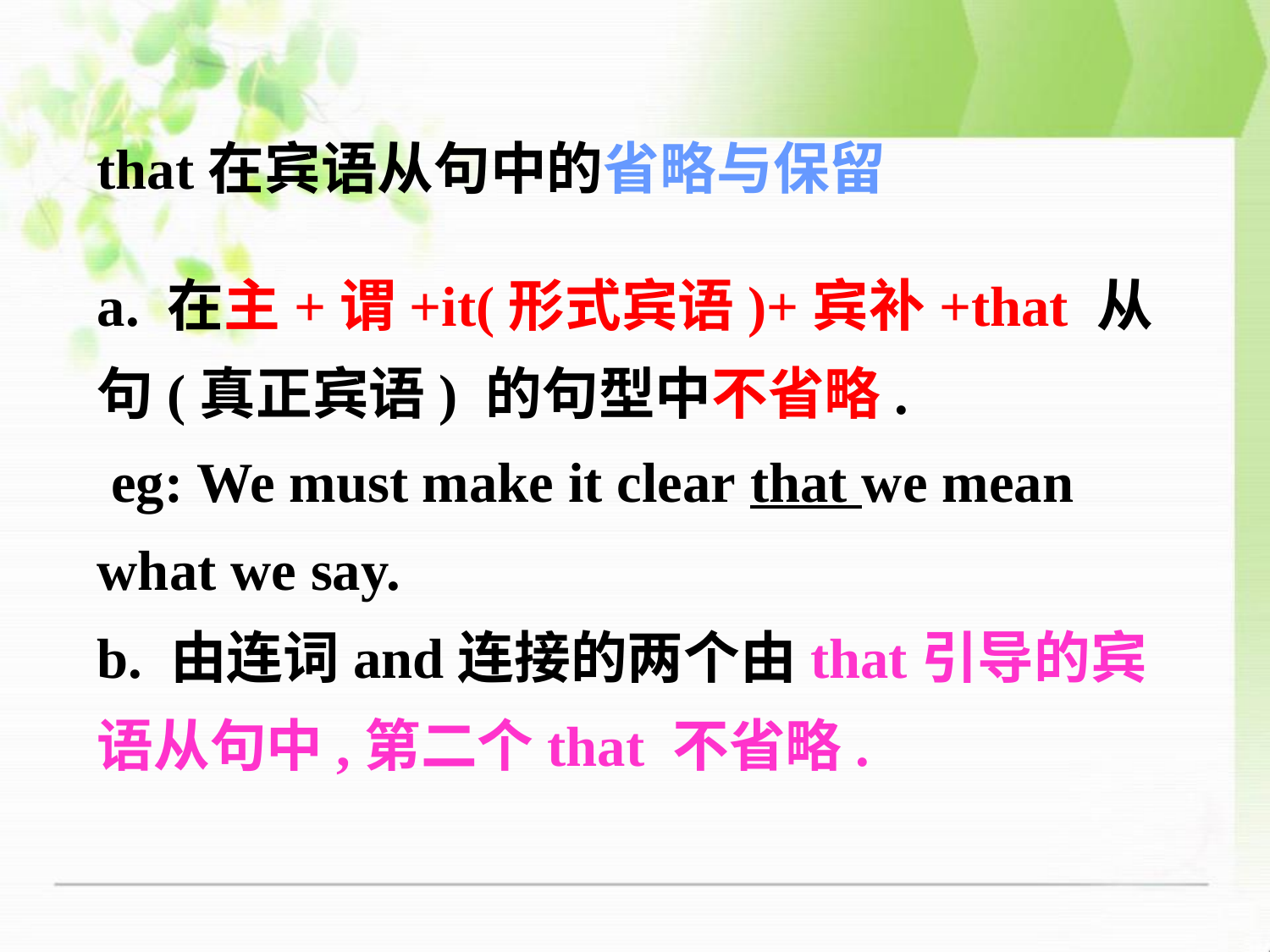

that在宾语从句中的省略与保留
a. 在主+谓+it(形式宾语)+宾补+that 从句(真正宾语) 的句型中不省略.
 eg: We must make it clear that we mean what we say.
b. 由连词and连接的两个由that引导的宾语从句中,第二个that 不省略.